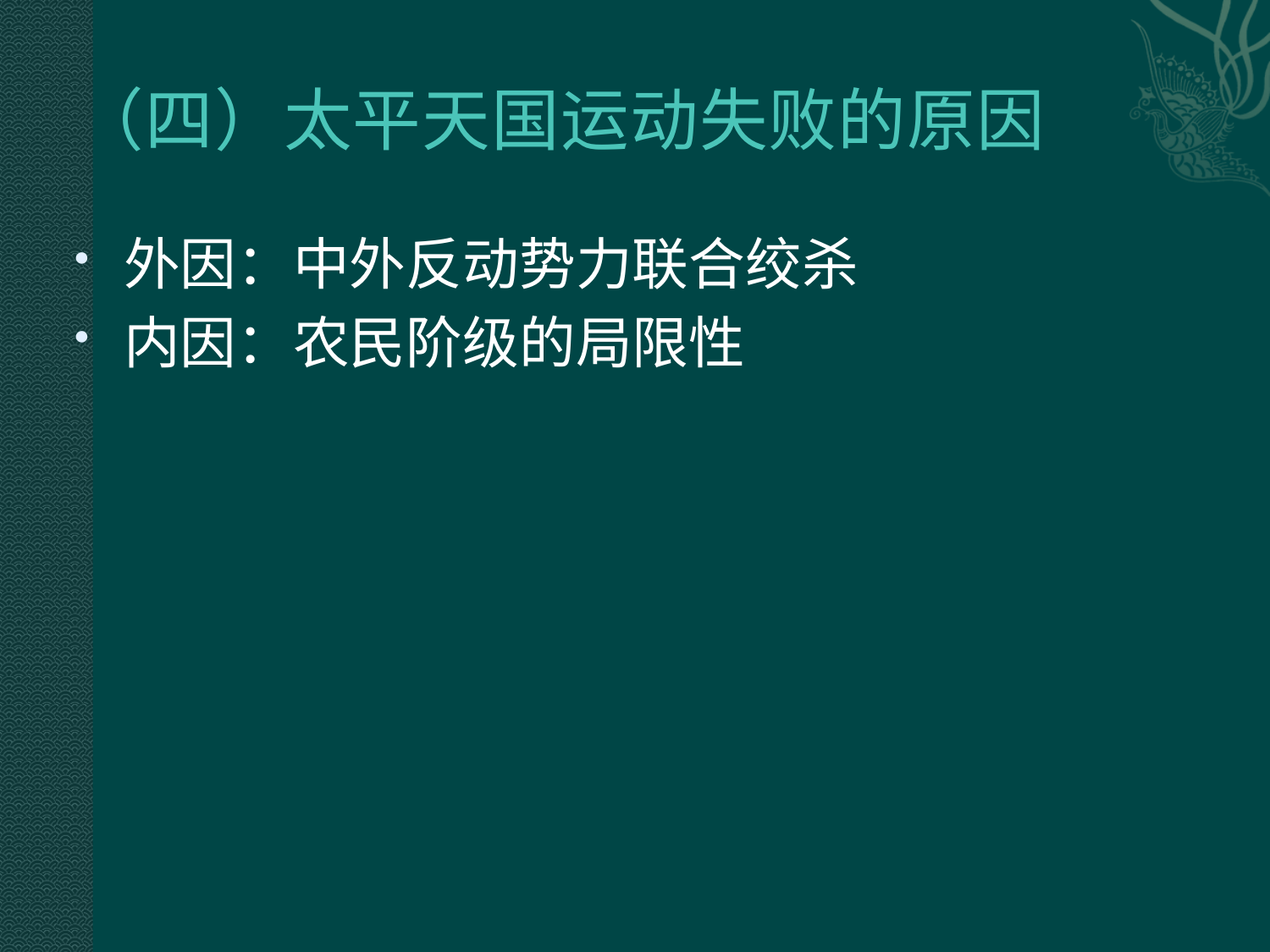

# （四）太平天国运动失败的原因
外因：中外反动势力联合绞杀
内因：农民阶级的局限性